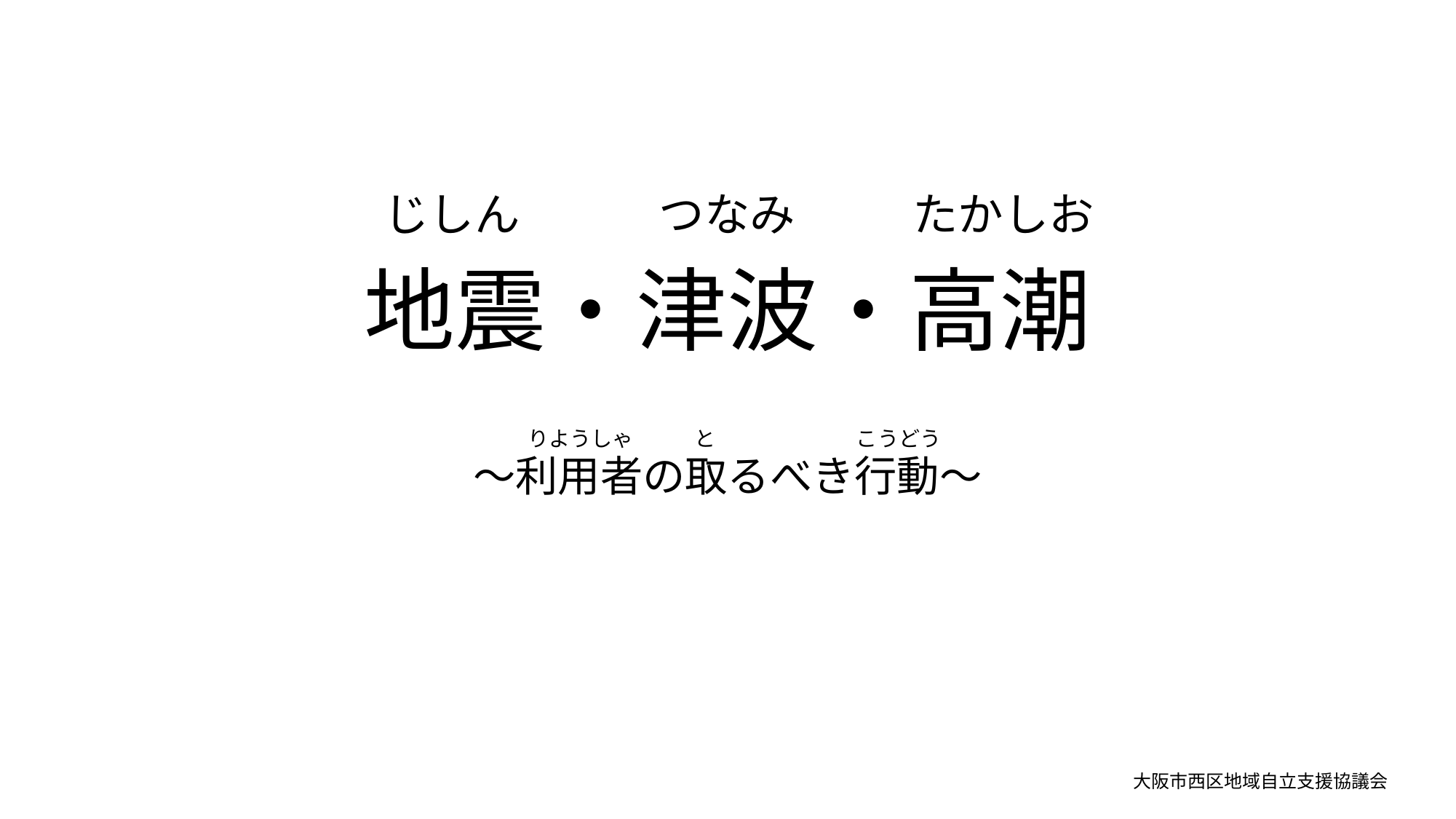

# 地震・津波・高潮
じしん
つなみ
たかしお
りようしゃ
と
こうどう
～利用者の取るべき行動～
大阪市西区地域自立支援協議会